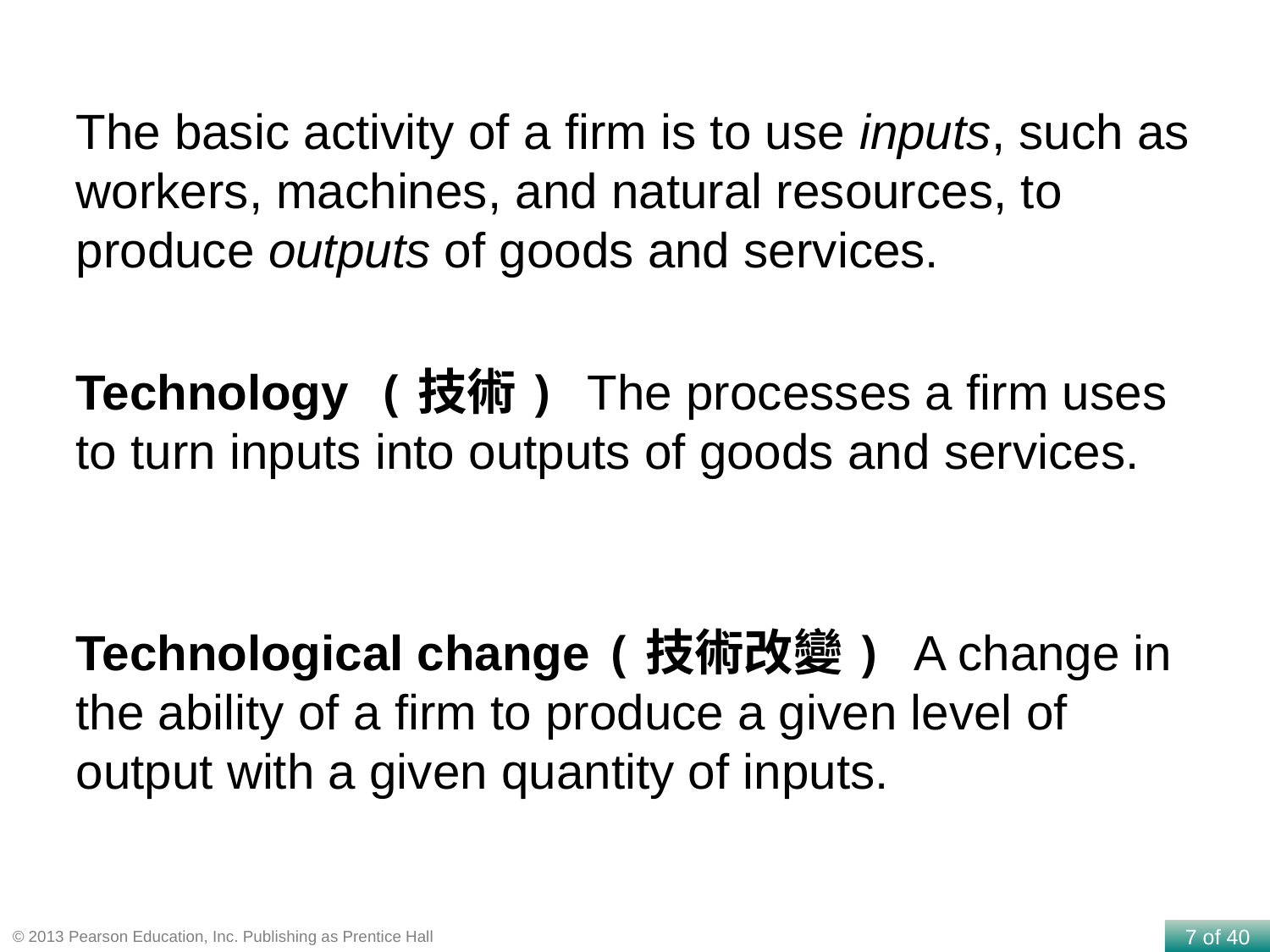

The basic activity of a firm is to use inputs, such as workers, machines, and natural resources, to produce outputs of goods and services.
Technology  (技術) The processes a firm uses to turn inputs into outputs of goods and services.
Technological change (技術改變) A change in the ability of a firm to produce a given level of output with a given quantity of inputs.